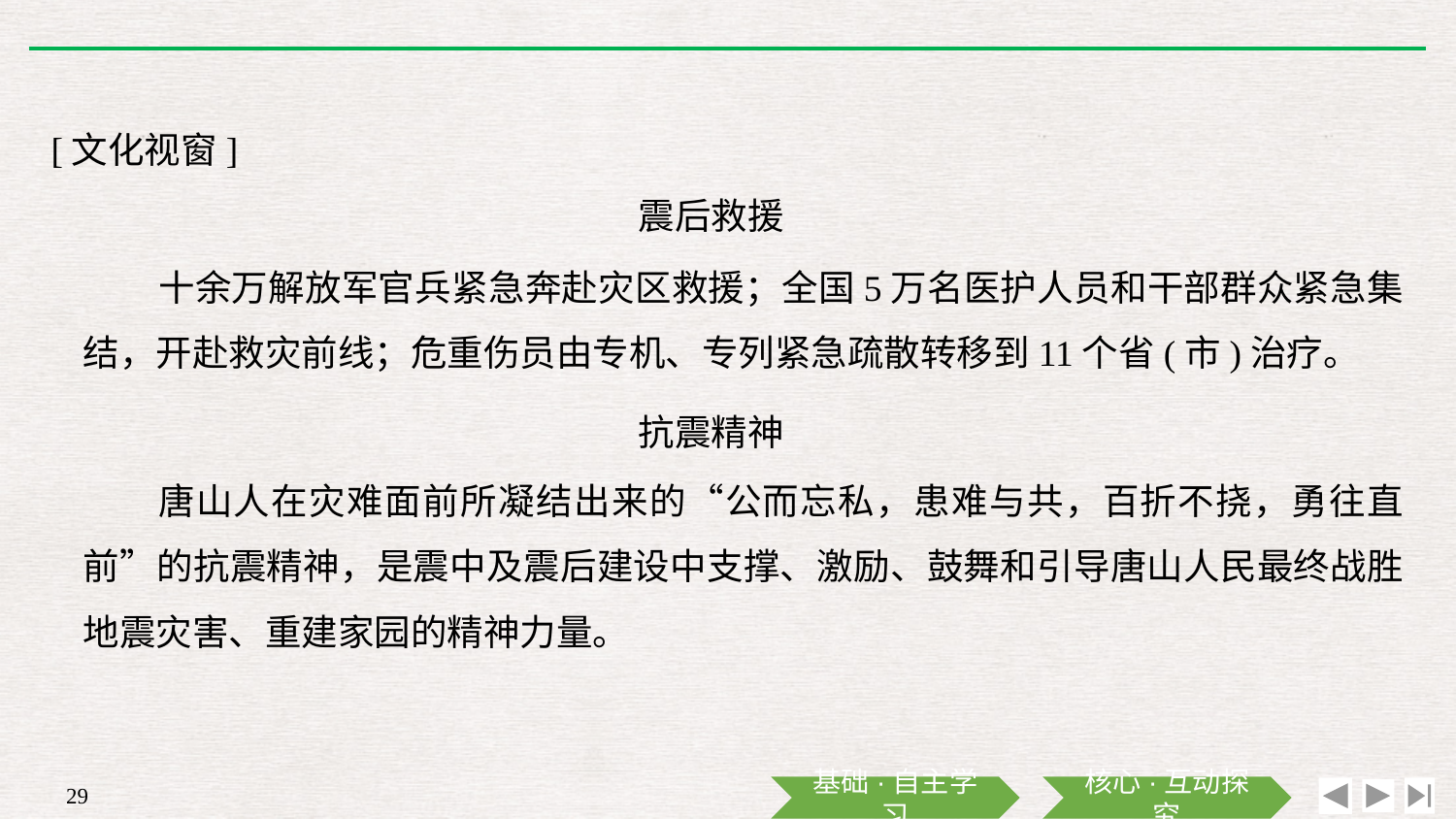

[文化视窗]
震后救援
十余万解放军官兵紧急奔赴灾区救援；全国5万名医护人员和干部群众紧急集结，开赴救灾前线；危重伤员由专机、专列紧急疏散转移到11个省(市)治疗。
抗震精神
唐山人在灾难面前所凝结出来的“公而忘私，患难与共，百折不挠，勇往直前”的抗震精神，是震中及震后建设中支撑、激励、鼓舞和引导唐山人民最终战胜地震灾害、重建家园的精神力量。